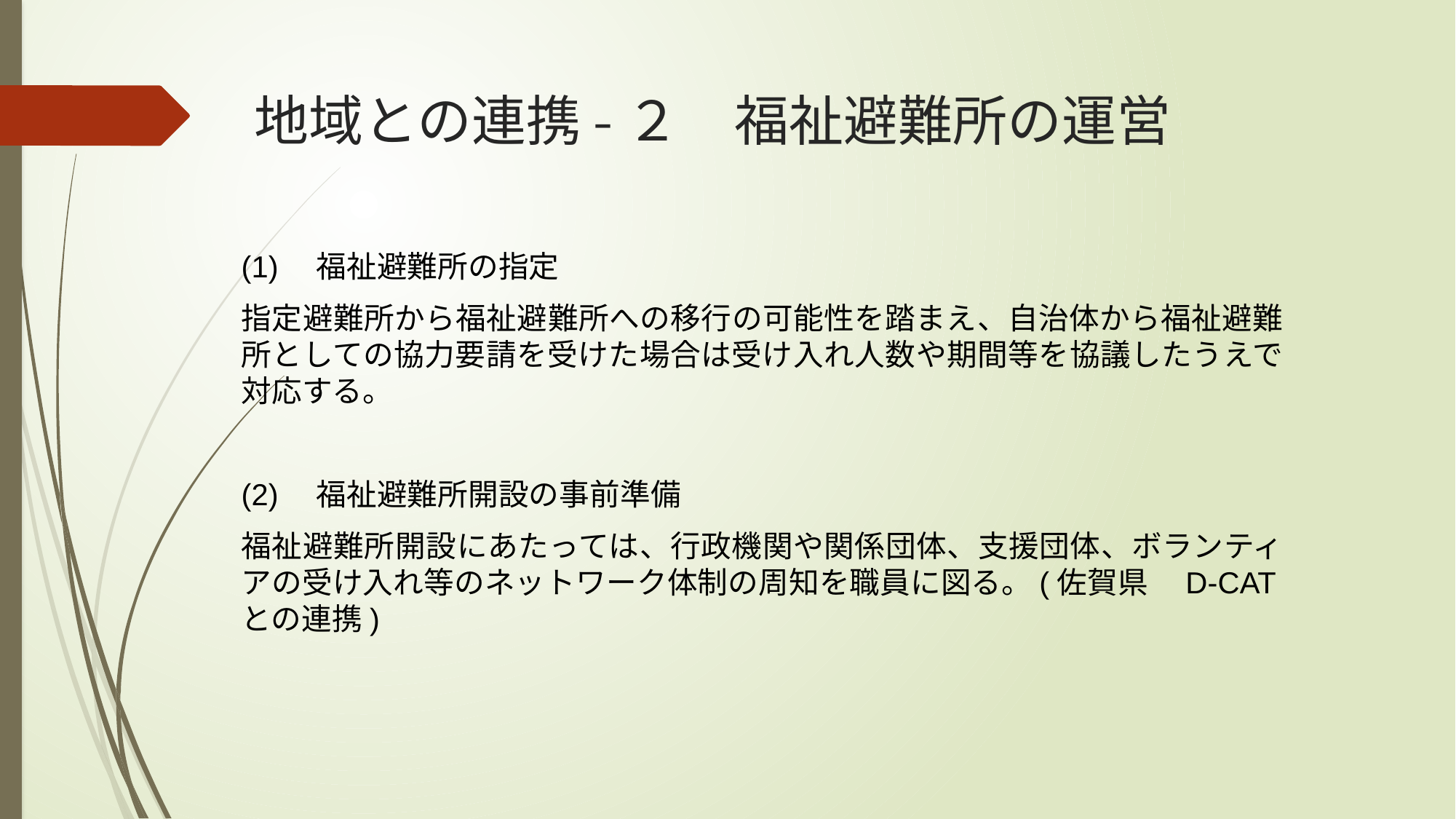

# 地域との連携-２　福祉避難所の運営
(1)　福祉避難所の指定
指定避難所から福祉避難所への移行の可能性を踏まえ、自治体から福祉避難所としての協力要請を受けた場合は受け入れ人数や期間等を協議したうえで対応する。

(2)　福祉避難所開設の事前準備
福祉避難所開設にあたっては、行政機関や関係団体、支援団体、ボランティアの受け入れ等のネットワーク体制の周知を職員に図る。(佐賀県　D-CATとの連携)